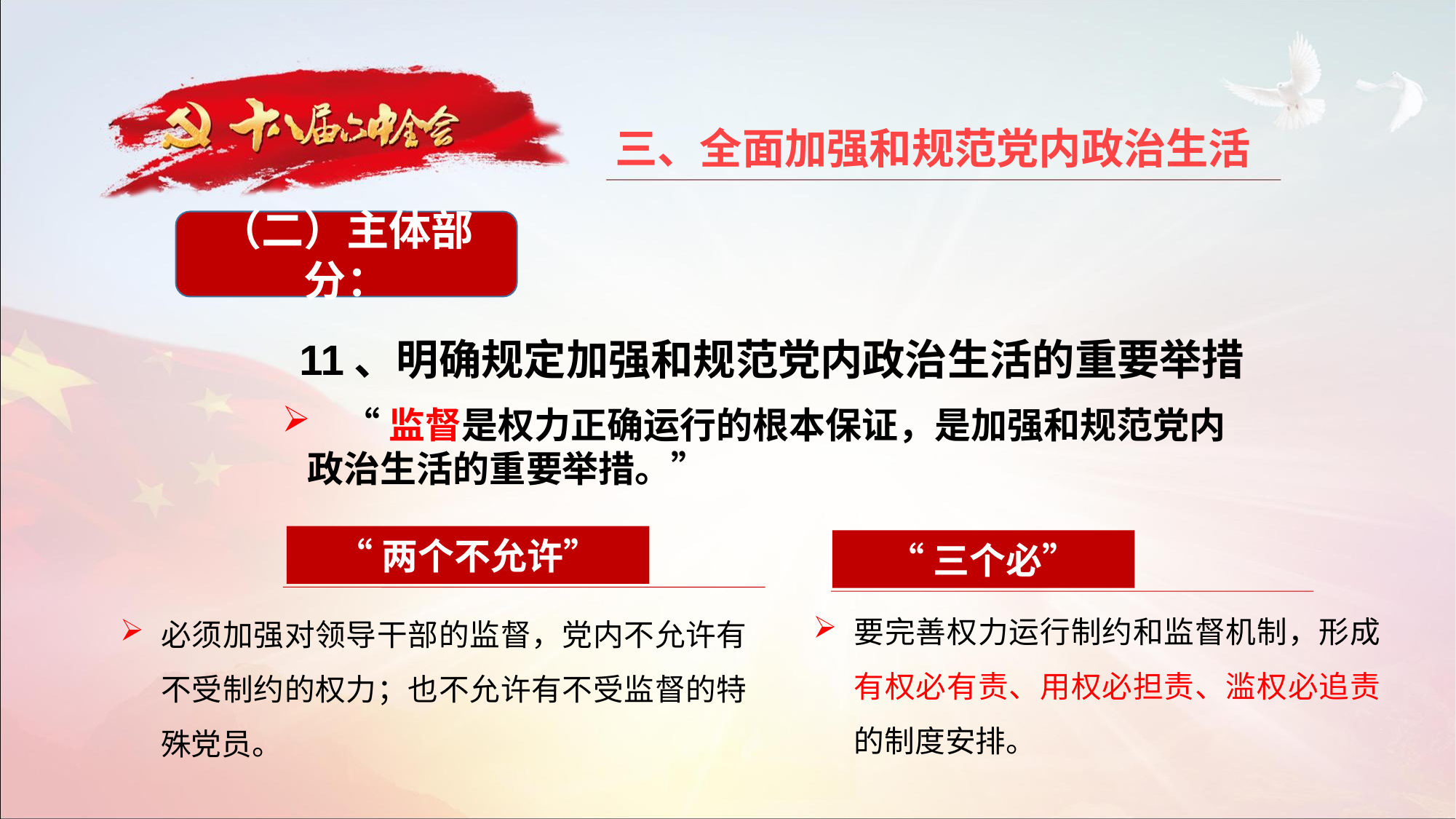

三、全面加强和规范党内政治生活
（二）主体部分：

11、明确规定加强和规范党内政治生活的重要举措
    “监督是权力正确运行的根本保证，是加强和规范党内政治生活的重要举措。”
“两个不允许”

“三个必”

要完善权力运行制约和监督机制，形成有权必有责、用权必担责、滥权必追责的制度安排。
必须加强对领导干部的监督，党内不允许有不受制约的权力；也不允许有不受监督的特殊党员。